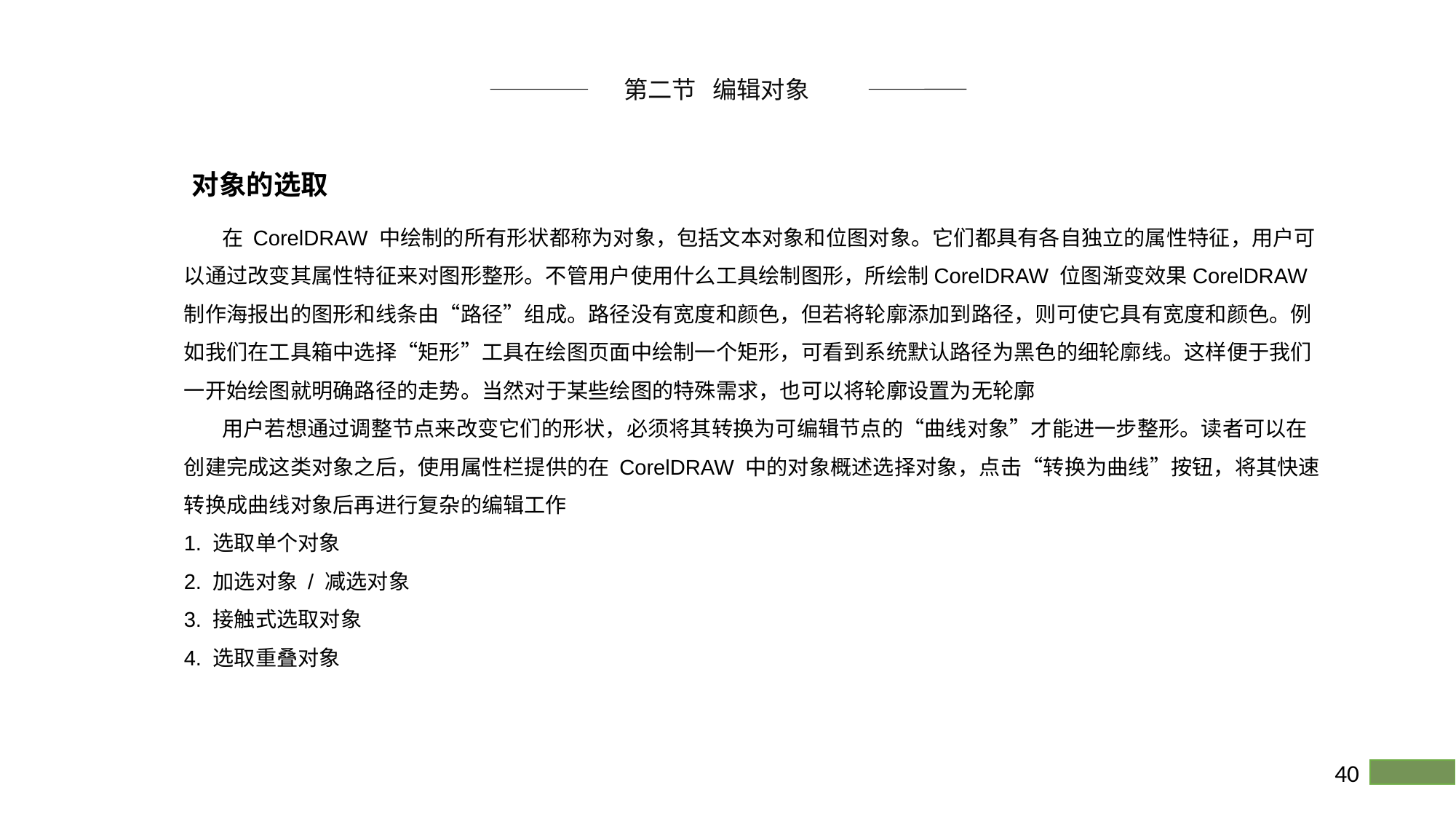

第二节   编辑对象
对象的选取
       在 CorelDRAW 中绘制的所有形状都称为对象，包括文本对象和位图对象。它们都具有各自独立的属性特征，用户可以通过改变其属性特征来对图形整形。不管用户使用什么工具绘制图形，所绘制CorelDRAW 位图渐变效果CorelDRAW 制作海报出的图形和线条由“路径”组成。路径没有宽度和颜色，但若将轮廓添加到路径，则可使它具有宽度和颜色。例如我们在工具箱中选择“矩形”工具在绘图页面中绘制一个矩形，可看到系统默认路径为黑色的细轮廓线。这样便于我们一开始绘图就明确路径的走势。当然对于某些绘图的特殊需求，也可以将轮廓设置为无轮廓
       用户若想通过调整节点来改变它们的形状，必须将其转换为可编辑节点的“曲线对象”才能进一步整形。读者可以在创建完成这类对象之后，使用属性栏提供的在 CorelDRAW 中的对象概述选择对象，点击“转换为曲线”按钮，将其快速转换成曲线对象后再进行复杂的编辑工作
1. 选取单个对象
2. 加选对象 / 减选对象
3. 接触式选取对象
4. 选取重叠对象
40